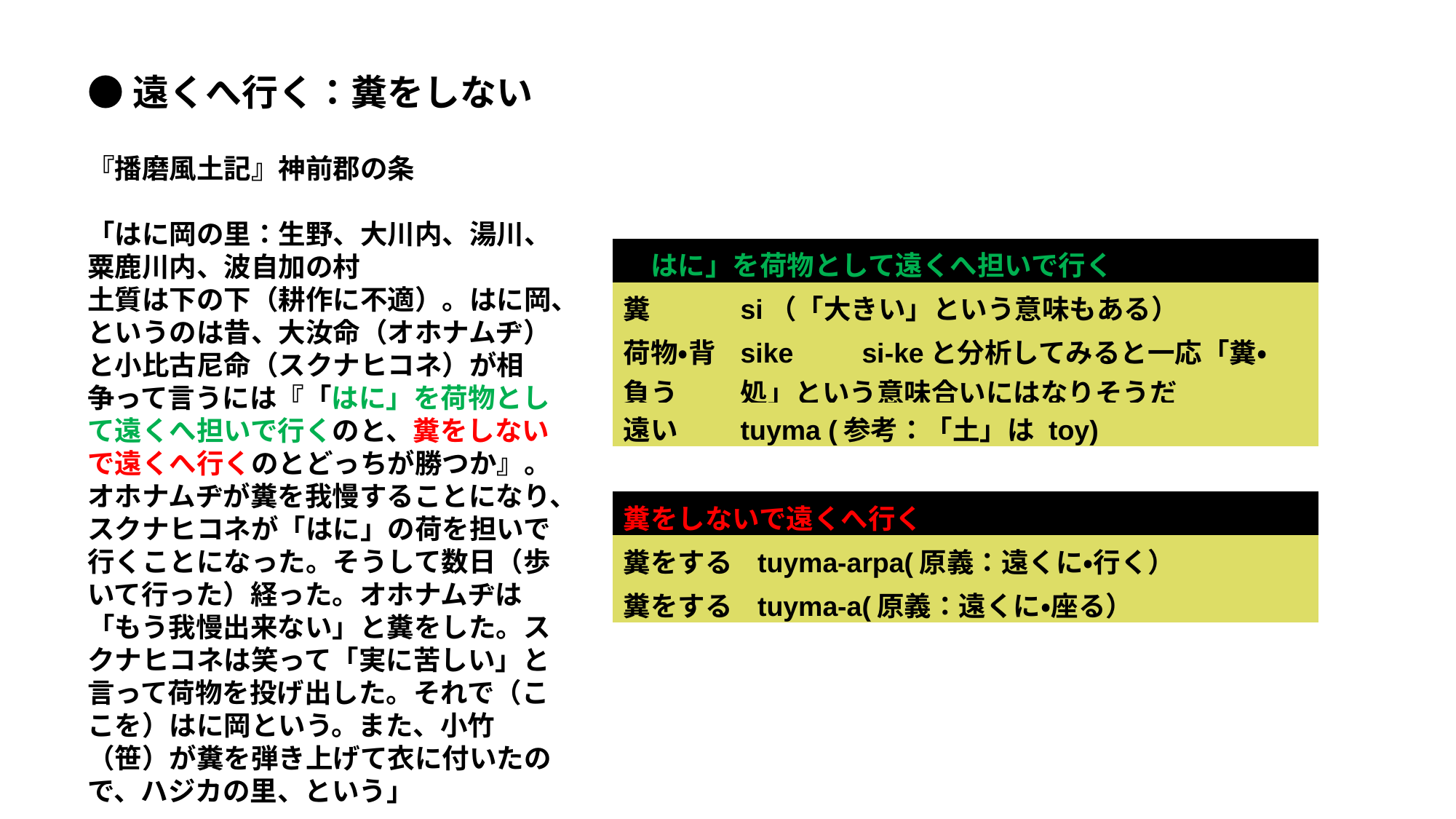

●遠くへ行く：糞をしない
『播磨風土記』神前郡の条

「はに岡の里：生野、大川内、湯川、粟鹿川内、波自加の村
土質は下の下（耕作に不適）。はに岡、というのは昔、大汝命（オホナムヂ）と小比古尼命（スクナヒコネ）が相争って言うには『「はに」を荷物として遠くへ担いで行くのと、糞をしないで遠くへ行くのとどっちが勝つか』。オホナムヂが糞を我慢することになり、スクナヒコネが「はに」の荷を担いで行くことになった。そうして数日（歩いて行った）経った。オホナムヂは「もう我慢出来ない」と糞をした。スクナヒコネは笑って「実に苦しい」と言って荷物を投げ出した。それで（ここを）はに岡という。また、小竹（笹）が糞を弾き上げて衣に付いたので、ハジカの里、という」
| 「はに」を荷物として遠くへ担いで行く |  |
| --- | --- |
| 糞 | si（「大きい」という意味もある） |
| 荷物・背負う | sike　　si-keと分析してみると一応「糞・処」という意味合いにはなりそうだ |
| 遠い | tuyma (参考：「土」は toy) |
| 糞をしないで遠くへ行く |  |
| --- | --- |
| 糞をする | tuyma-arpa(原義：遠くに・行く） |
| 糞をする | tuyma-a(原義：遠くに・座る） |